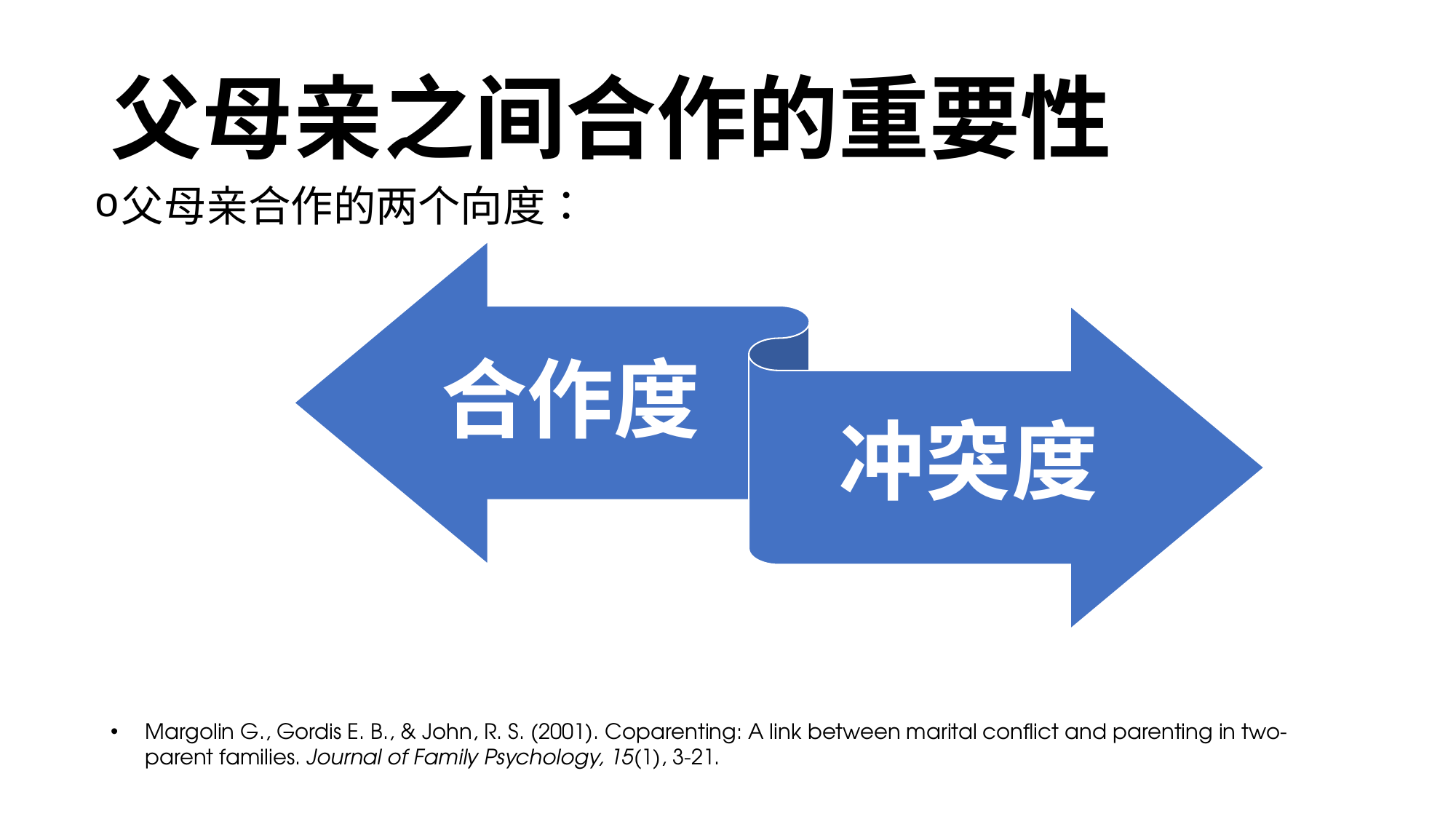

# 父母亲之间合作的重要性
合作度
冲突度
父母亲合作的两个向度：
Margolin G., Gordis E. B., & John, R. S. (2001). Coparenting: A link between marital conflict and parenting in two-parent families. Journal of Family Psychology, 15(1), 3-21.